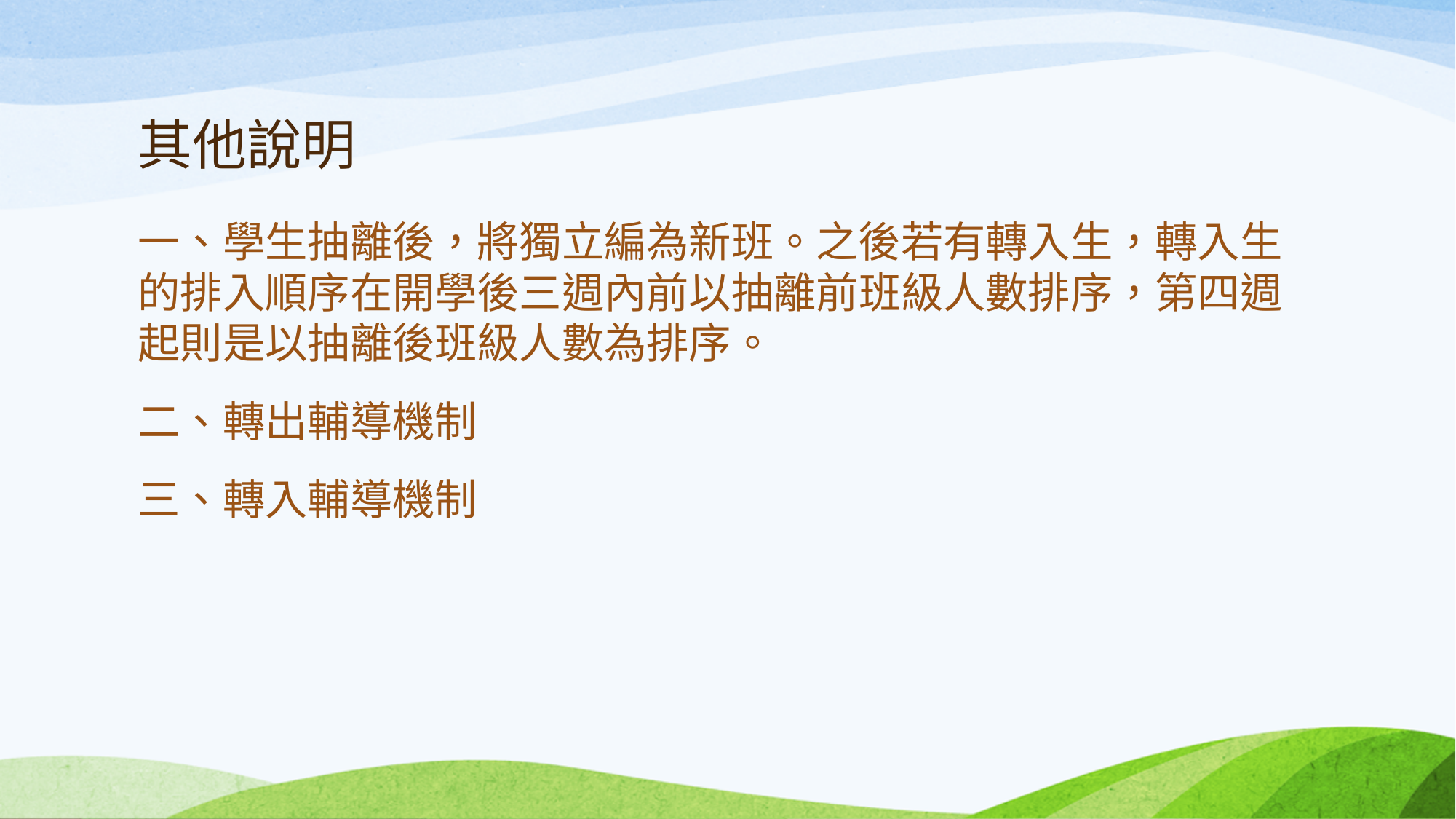

# 其他說明
一、學生抽離後，將獨立編為新班。之後若有轉入生，轉入生的排入順序在開學後三週內前以抽離前班級人數排序，第四週起則是以抽離後班級人數為排序。
二、轉出輔導機制
三、轉入輔導機制